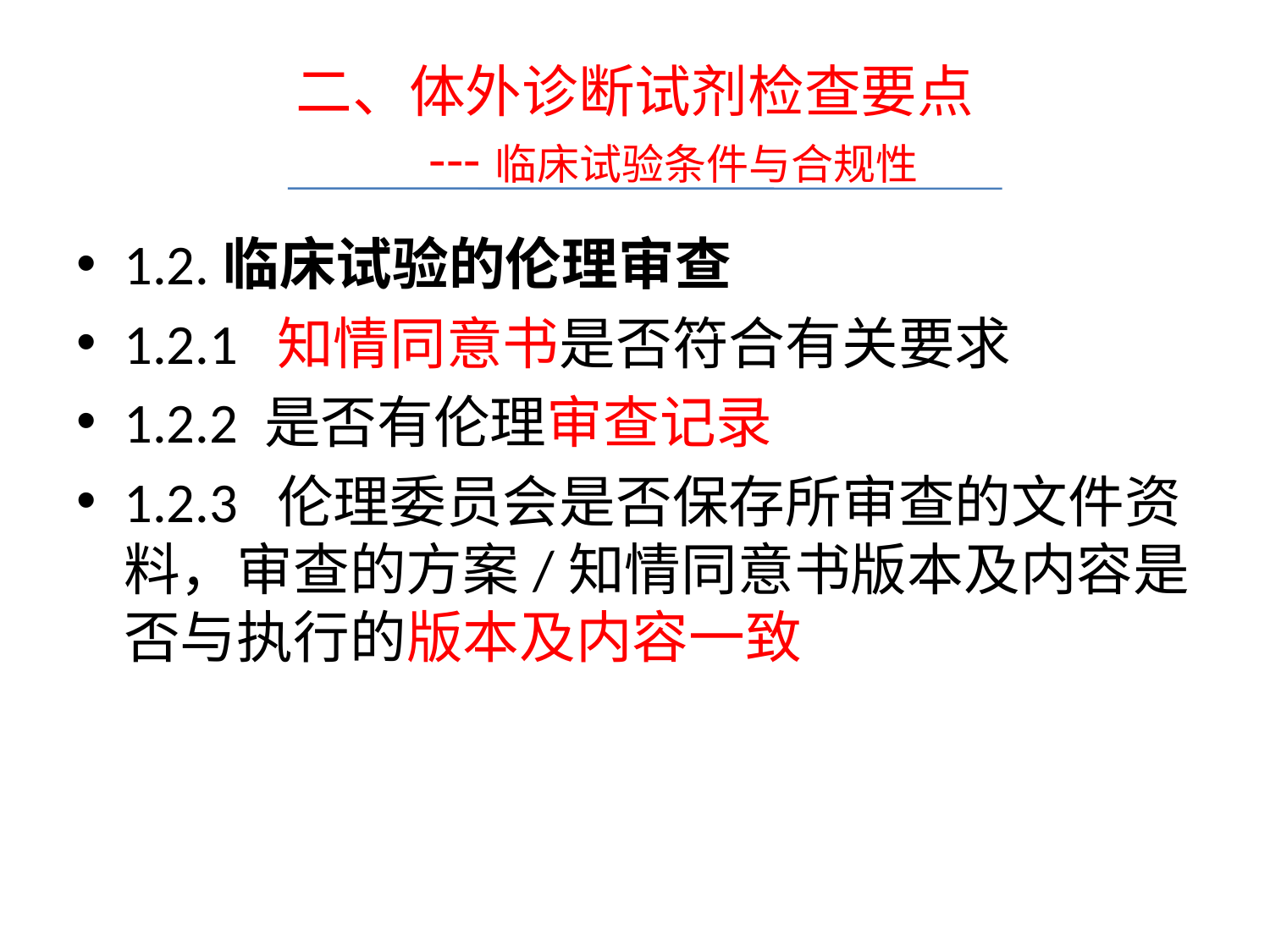

# 二、体外诊断试剂检查要点 ---临床试验条件与合规性
1.2.临床试验的伦理审查
1.2.1  知情同意书是否符合有关要求
1.2.2 是否有伦理审查记录
1.2.3  伦理委员会是否保存所审查的文件资料，审查的方案/知情同意书版本及内容是否与执行的版本及内容一致